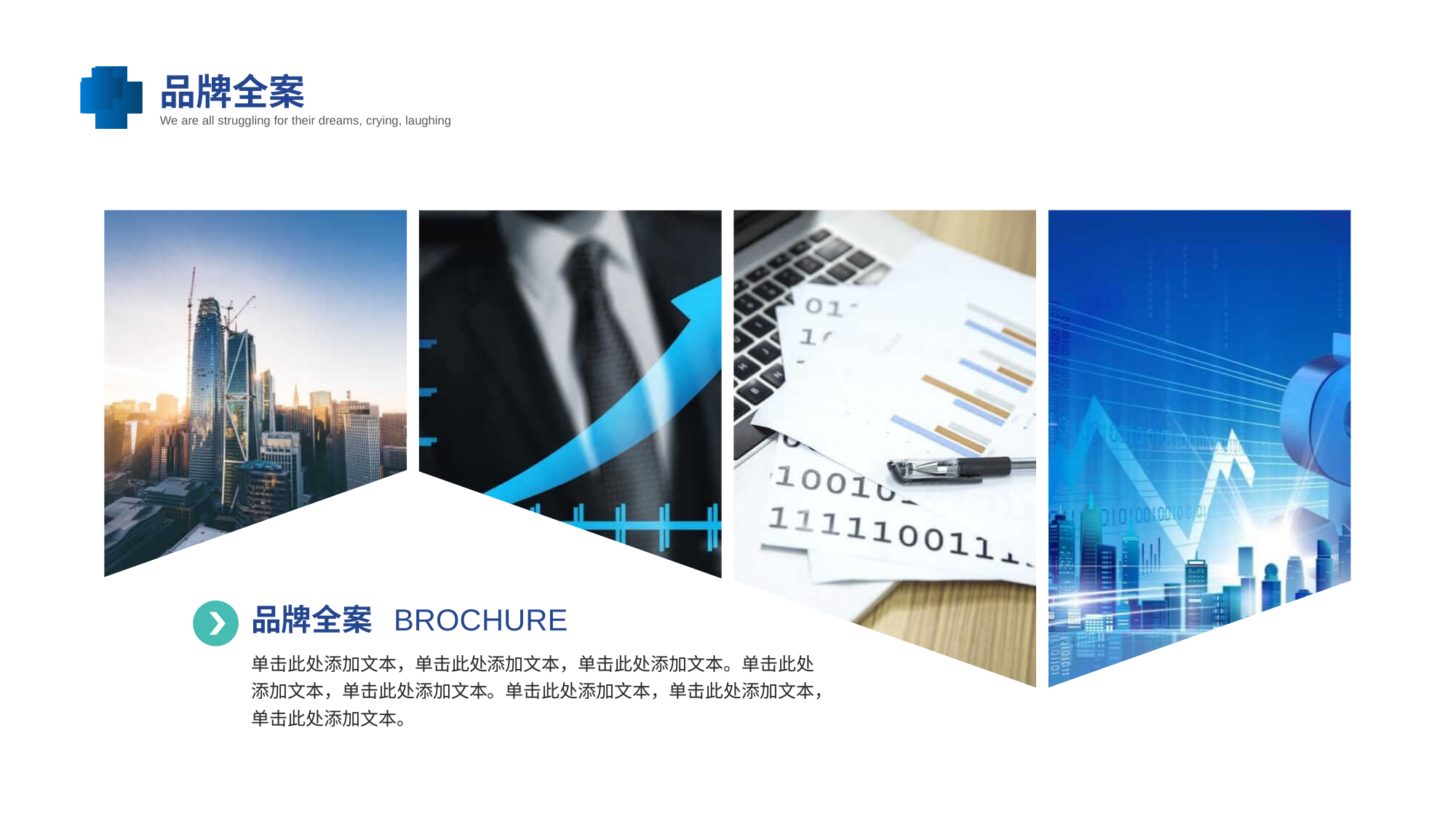

供应产品
We are all struggling for their dreams, crying, laughing

品牌全案
We are all struggling for their dreams, crying, laughing

品牌全案  BROCHURE

单击此处添加文本，单击此处添加文本，单击此处添加文本。单击此处添加文本，单击此处添加文本。单击此处添加文本，单击此处添加文本，单击此处添加文本。